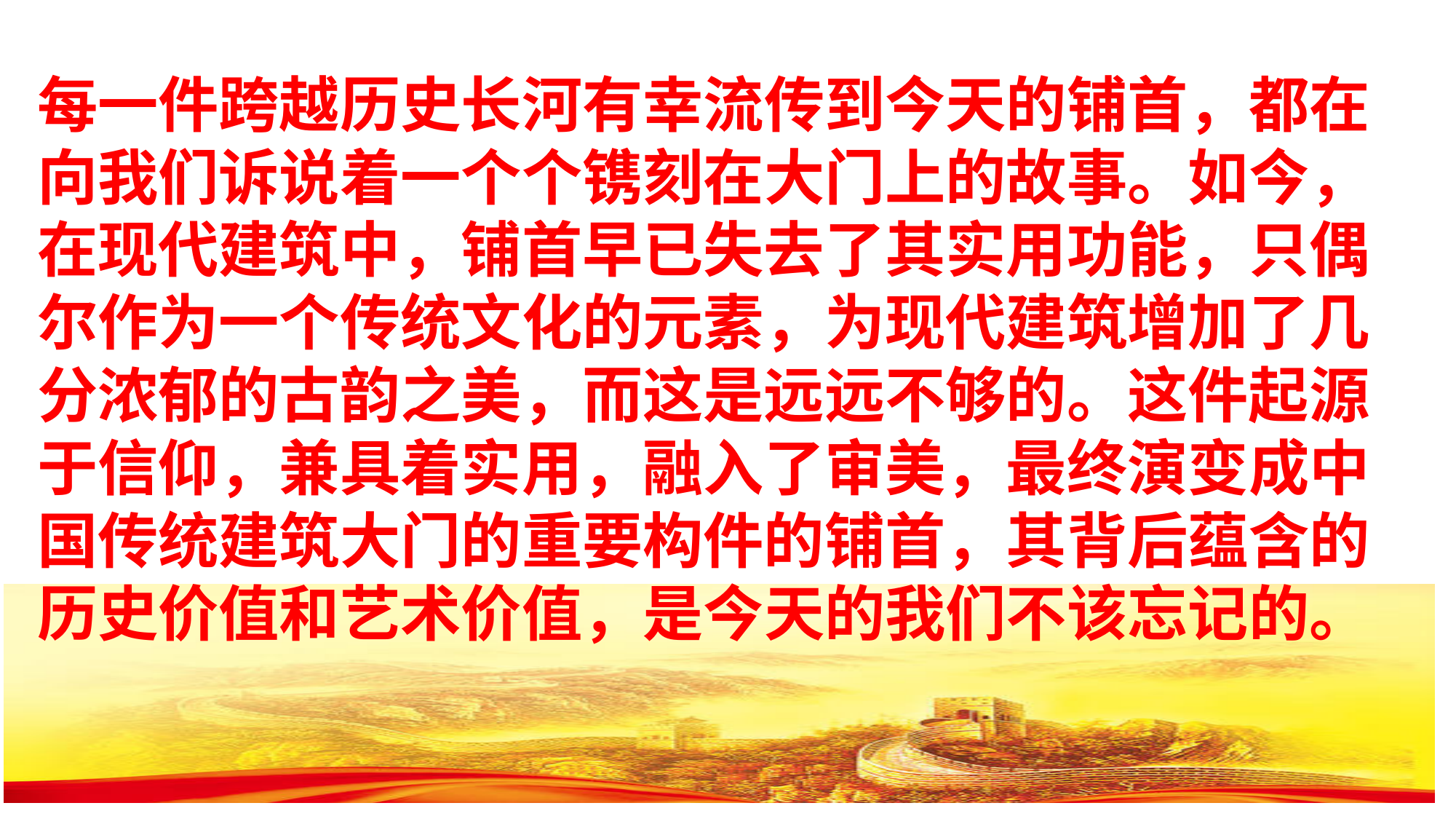

每一件跨越历史长河有幸流传到今天的铺首，都在向我们诉说着一个个镌刻在大门上的故事。如今，在现代建筑中，铺首早已失去了其实用功能，只偶尔作为一个传统文化的元素，为现代建筑增加了几分浓郁的古韵之美，而这是远远不够的。这件起源于信仰，兼具着实用，融入了审美，最终演变成中国传统建筑大门的重要构件的铺首，其背后蕴含的历史价值和艺术价值，是今天的我们不该忘记的。